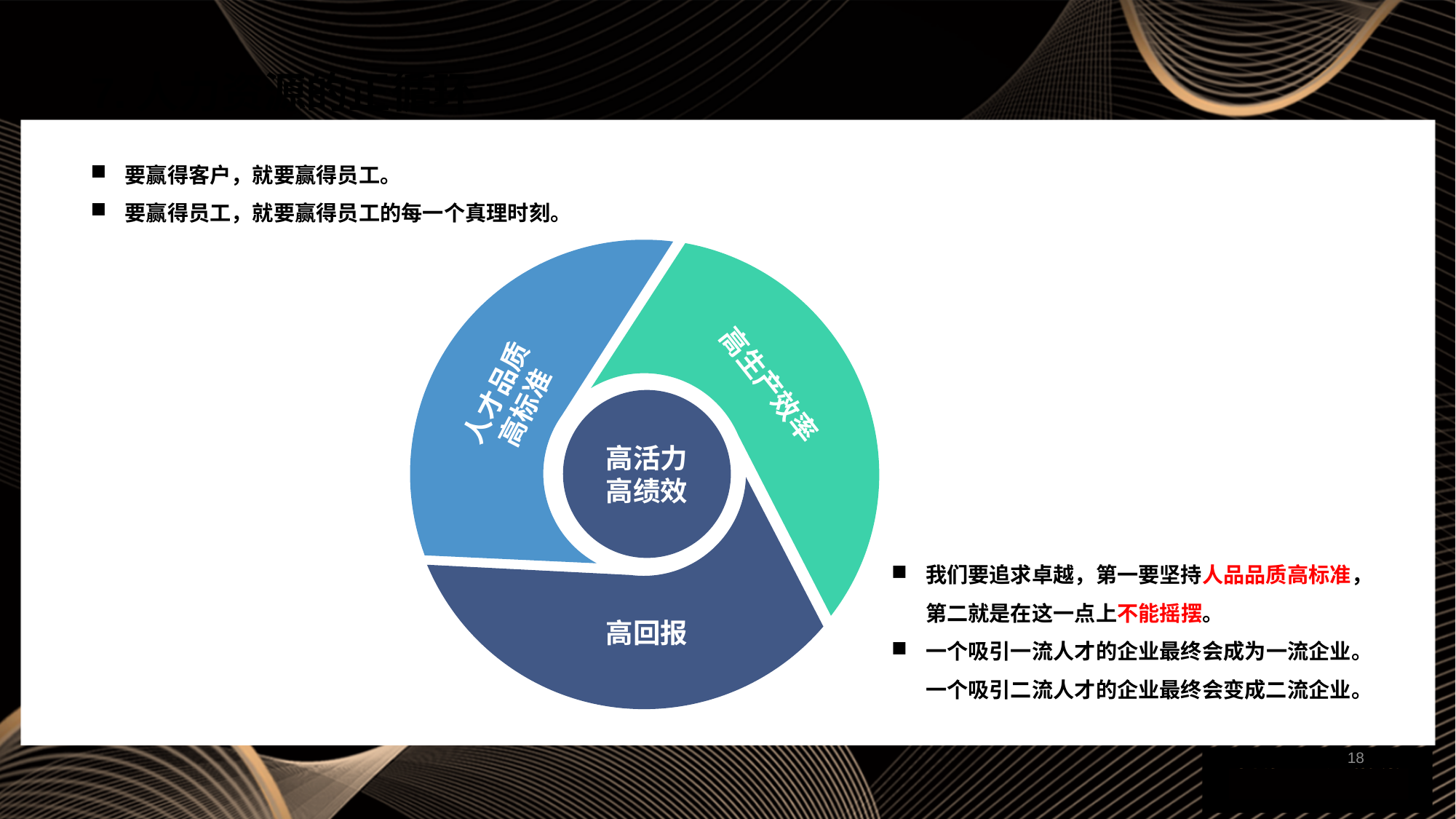

# 7.人力资源的正循环
要赢得客户，就要赢得员工。
要赢得员工，就要赢得员工的每一个真理时刻。

高活力
高绩效

人才品质
高标准
高生产效率
高回报
我们要追求卓越，第一要坚持人品品质高标准，第二就是在这一点上不能摇摆。
一个吸引一流人才的企业最终会成为一流企业。一个吸引二流人才的企业最终会变成二流企业。
18